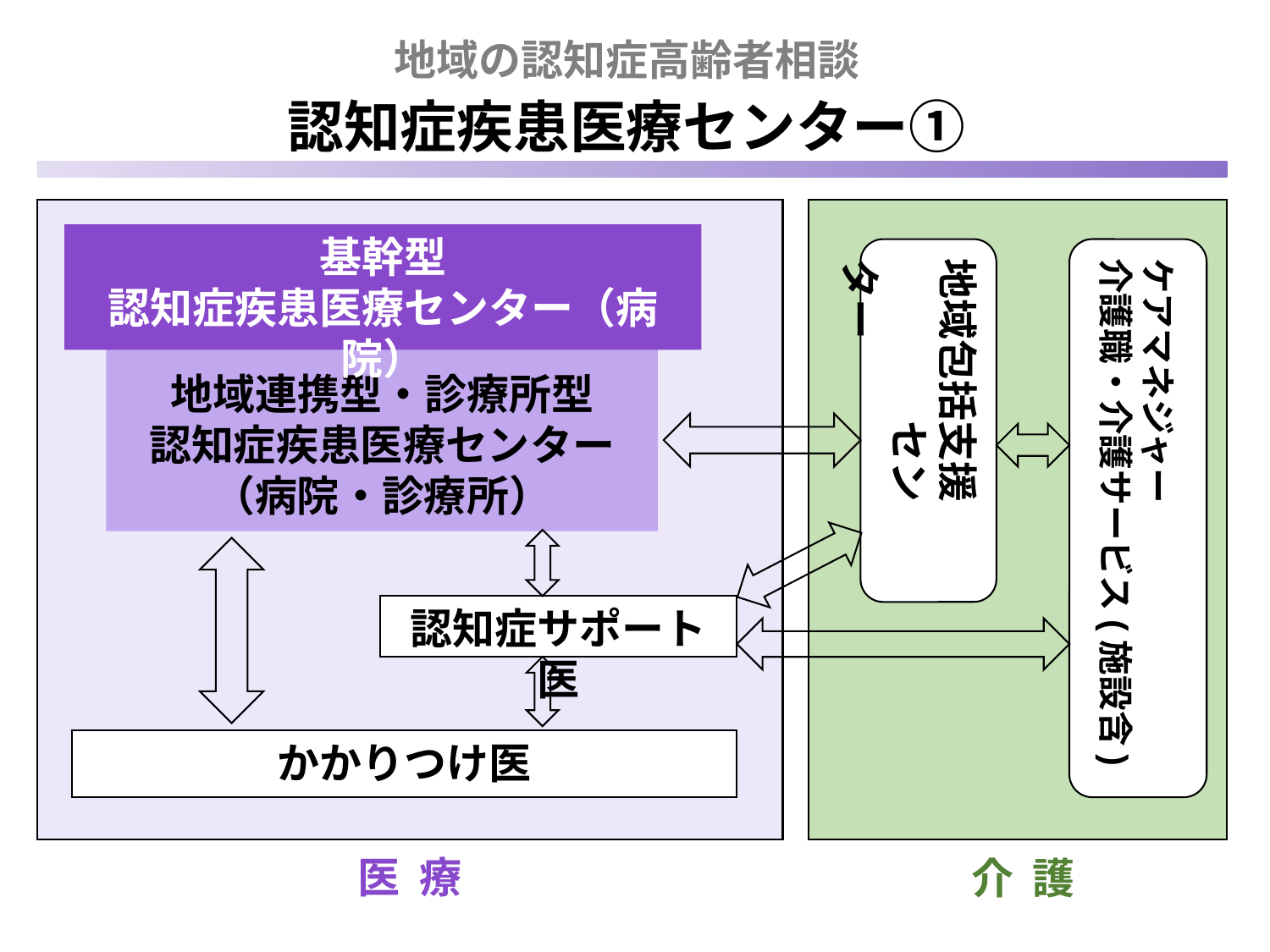

地域の認知症高齢者相談
認知症疾患医療センター①

基幹型
認知症疾患医療センター（病院）

地域包括支援
　　　　センター
ケアマネジャー
介護職・介護サービス(施設含)

地域連携型・診療所型
認知症疾患医療センター
（病院・診療所）

認知症サポート医

かかりつけ医
医  療
介  護